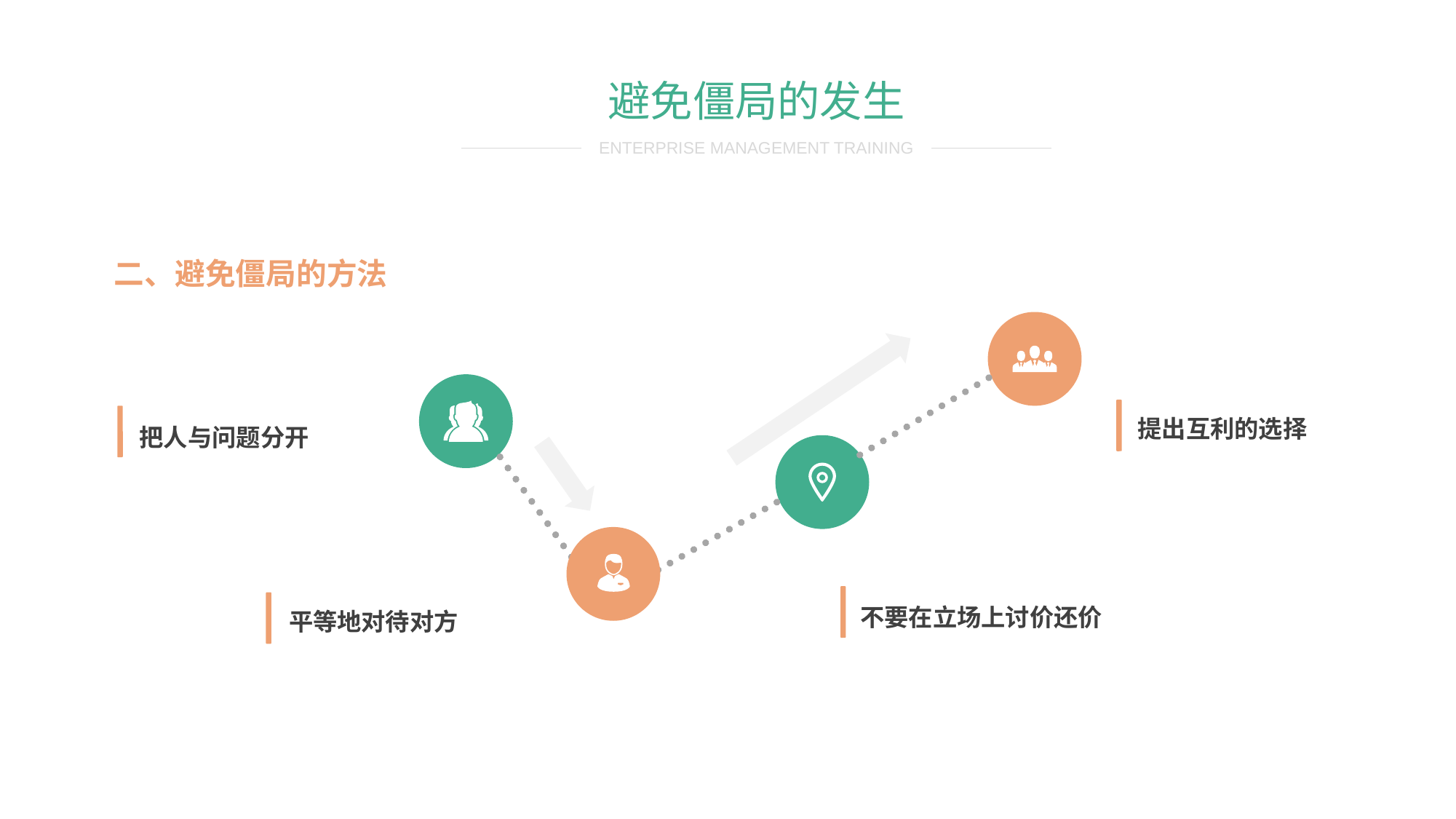

避免僵局的发生
ENTERPRISE MANAGEMENT TRAINING
二、避免僵局的方法

提出互利的选择

把人与问题分开

不要在立场上讨价还价

平等地对待对方